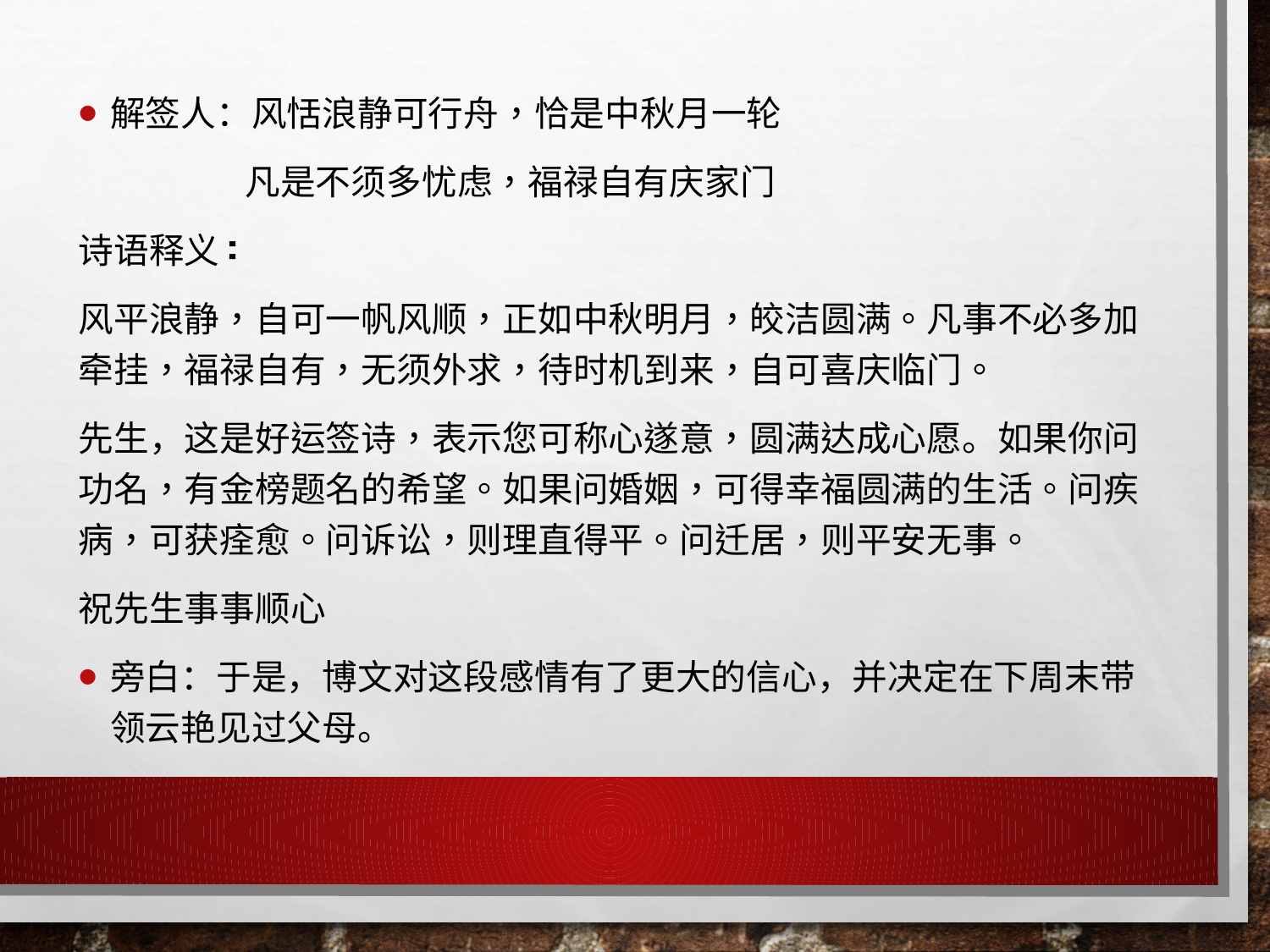

解签人：风恬浪静可行舟，恰是中秋月一轮
	    凡是不须多忧虑，福禄自有庆家门
诗语释义:
风平浪静，自可一帆风顺，正如中秋明月，皎洁圆满。凡事不必多加牵挂，福禄自有，无须外求，待时机到来，自可喜庆临门。
先生，这是好运签诗，表示您可称心遂意，圆满达成心愿。如果你问功名，有金榜题名的希望。如果问婚姻，可得幸福圆满的生活。问疾病，可获痊愈。问诉讼，则理直得平。问迁居，则平安无事。
祝先生事事顺心
旁白：于是，博文对这段感情有了更大的信心，并决定在下周末带领云艳见过父母。